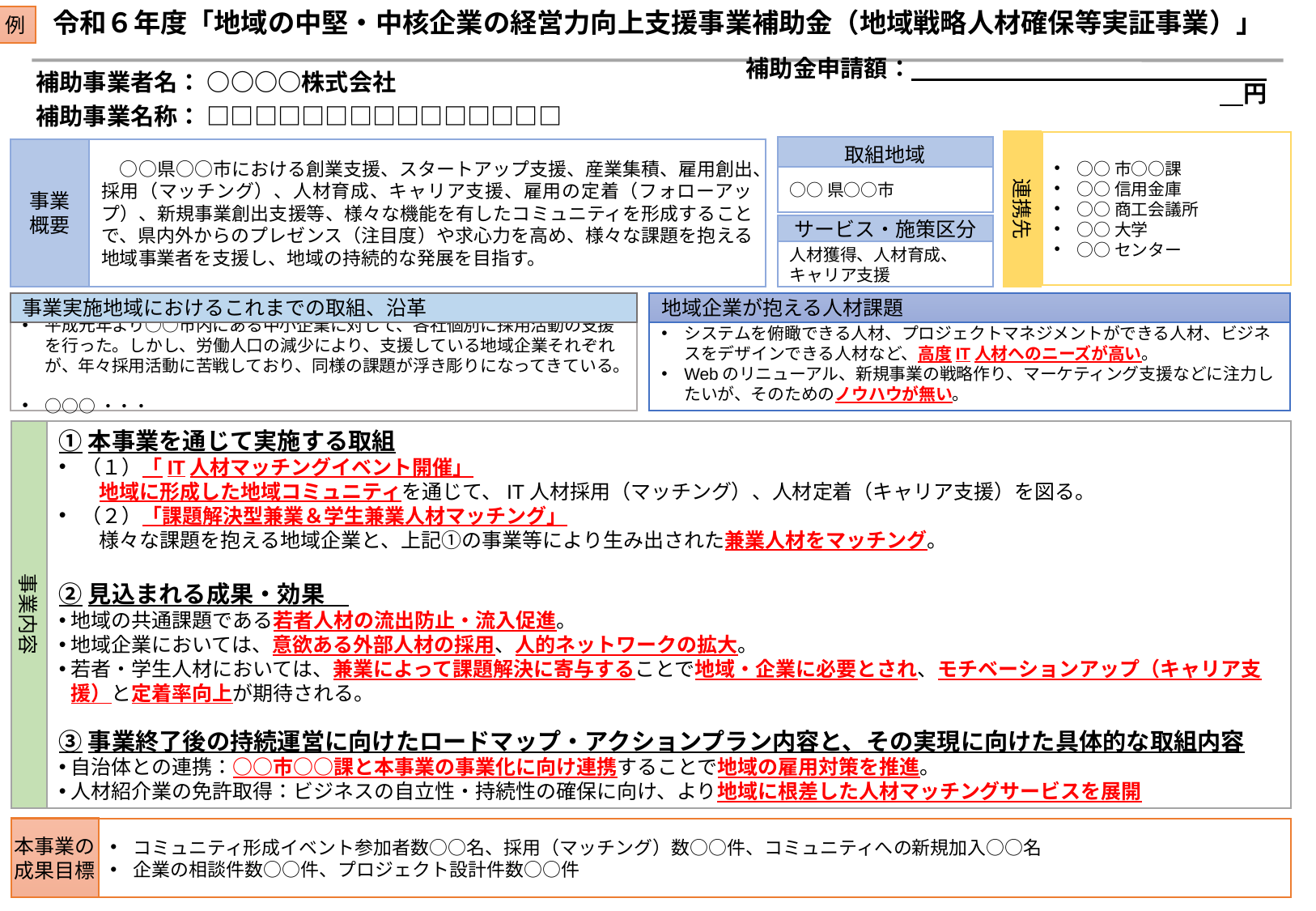

令和６年度「地域の中堅・中核企業の経営力向上支援事業補助金（地域戦略人材確保等実証事業）」
例
補助金申請額：　　　　　　　　　　　　　　　　円
補助事業者名： ○○○○株式会社
補助事業名称： □□□□□□□□□□□□□□□
★スライド４枚目以降の作成例を参考に記載してください。

本スライドには、「事業概要」をはじめ、事業計画書に記載している内容をもとに記載してください。
「取組地域」については、本事業において取組を行う市町村名や地域名を記載してください。
「サービス・施策区分」については、事業計画書に記載している取組のうち、以下より該当するものを記載してください。
人材獲得
人材育成
キャリア支援
「連携先」については、連携する自治体や地域機関の名称を全て記載してください。
Ⓑ働き方改革推進枠に応募の場合は、「①本事業を通じて実施する取り組み」欄に、「働き方改革推進」の取組内容もご記載ください。
連携先
○○市○○課
○○信用金庫
○○商工会議所
○○大学
○○センター
取組地域
事業
概要
　○○県○○市における創業支援、スタートアップ支援、産業集積、雇用創出、採用（マッチング）、人材育成、キャリア支援、雇用の定着（フォローアップ）、新規事業創出支援等、様々な機能を有したコミュニティを形成することで、県内外からのプレゼンス（注目度）や求心力を高め、様々な課題を抱える地域事業者を支援し、地域の持続的な発展を目指す。
○○県○○市
サービス・施策区分
人材獲得、人材育成、
キャリア支援
地域企業が抱える人材課題
事業実施地域におけるこれまでの取組、沿革
システムを俯瞰できる人材、プロジェクトマネジメントができる人材、ビジネスをデザインできる人材など、高度IT人材へのニーズが高い。
Webのリニューアル、新規事業の戦略作り、マーケティング支援などに注力したいが、そのためのノウハウが無い。
平成元年より○○市内にある中小企業に対して、各社個別に採用活動の支援を行った。しかし、労働人口の減少により、支援している地域企業それぞれが、年々採用活動に苦戦しており、同様の課題が浮き彫りになってきている。
○○○・・・
事業内容
①本事業を通じて実施する取組
（１）「IT人材マッチングイベント開催」
　　地域に形成した地域コミュニティを通じて、IT人材採用（マッチング）、人材定着（キャリア支援）を図る。
（２）「課題解決型兼業＆学生兼業人材マッチング」
　　様々な課題を抱える地域企業と、上記①の事業等により生み出された兼業人材をマッチング。
②見込まれる成果・効果
地域の共通課題である若者人材の流出防止・流入促進。
地域企業においては、意欲ある外部人材の採用、人的ネットワークの拡大。
若者・学生人材においては、兼業によって課題解決に寄与することで地域・企業に必要とされ、モチベーションアップ（キャリア支援）と定着率向上が期待される。

③事業終了後の持続運営に向けたロードマップ・アクションプラン内容と、その実現に向けた具体的な取組内容
自治体との連携：○○市○○課と本事業の事業化に向け連携することで地域の雇用対策を推進。
人材紹介業の免許取得：ビジネスの自立性・持続性の確保に向け、より地域に根差した人材マッチングサービスを展開
本事業の
成果目標
コミュニティ形成イベント参加者数○○名、採用（マッチング）数○○件、コミュニティへの新規加入○○名
企業の相談件数○○件、プロジェクト設計件数○○件